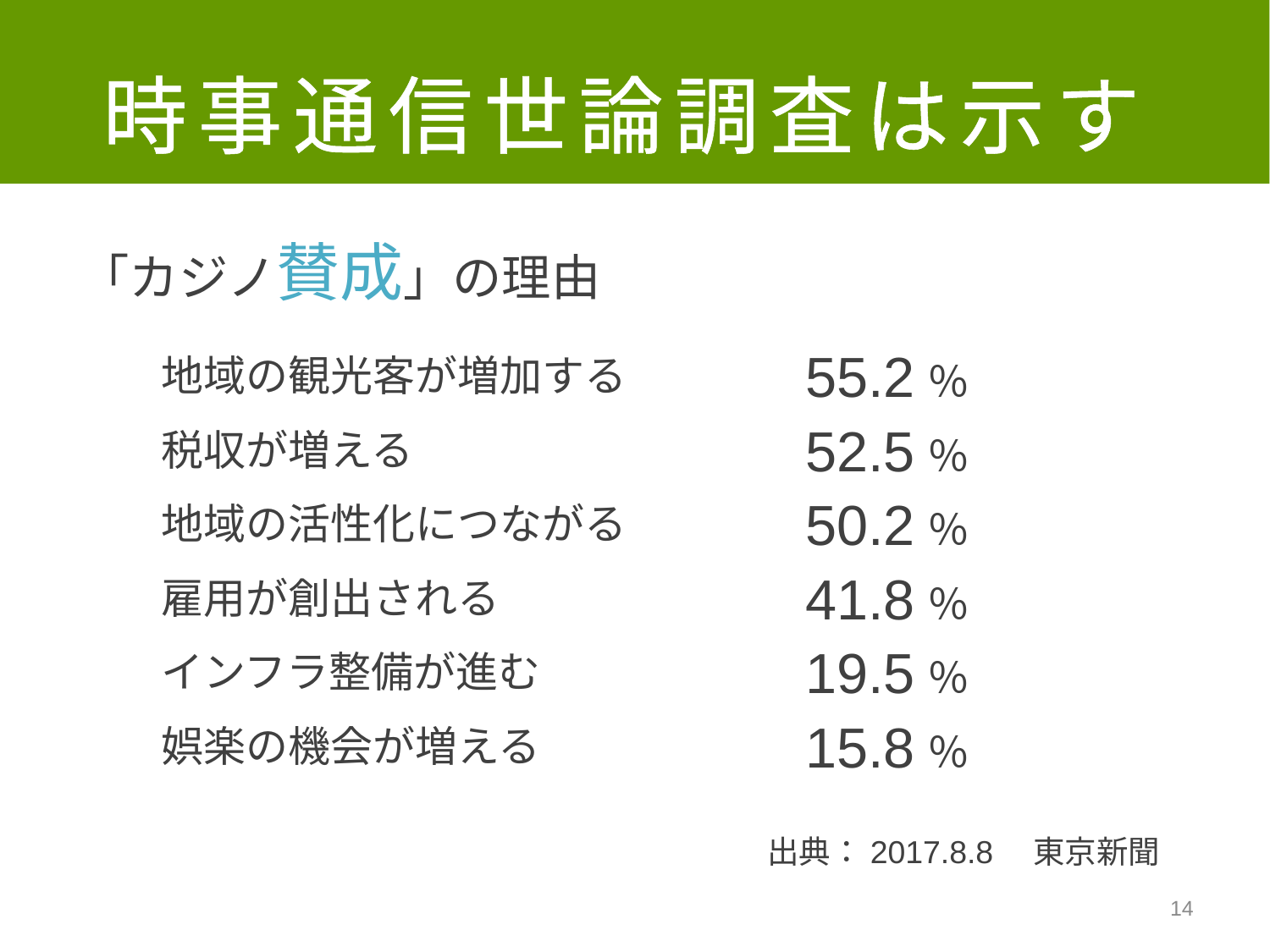

時事通信世論調査は示す
「カジノ賛成」の理由

| 地域の観光客が増加する | 55.2％ |
| --- | --- |
| 税収が増える | 52.5％ |
| 地域の活性化につながる | 50.2％ |
| 雇用が創出される | 41.8％ |
| インフラ整備が進む | 19.5％ |
| 娯楽の機会が増える | 15.8％ |
出典：2017.8.8　東京新聞
14